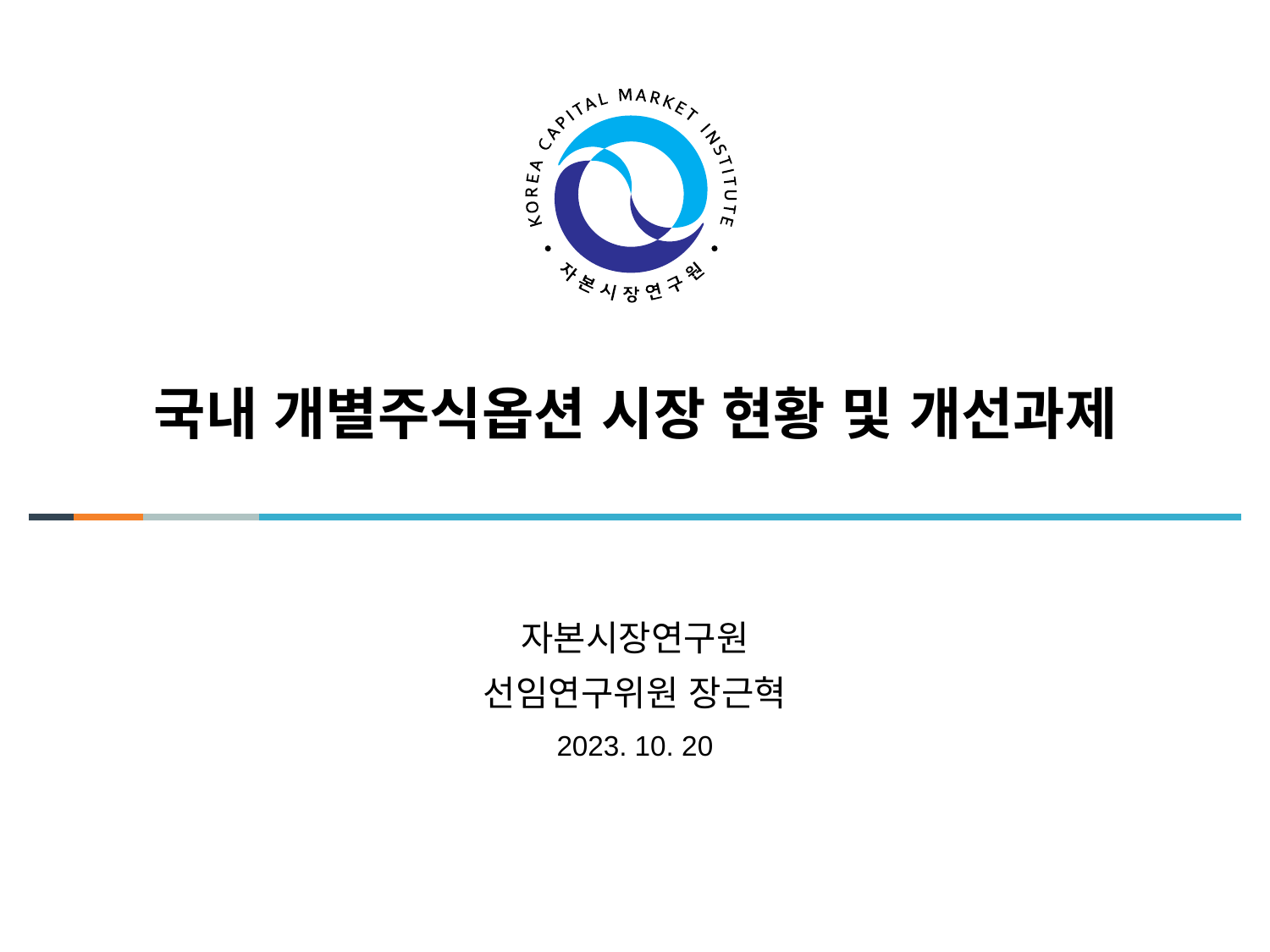

# 국내 개별주식옵션 시장 현황 및 개선과제
자본시장연구원
선임연구위원 장근혁
2023. 10. 20